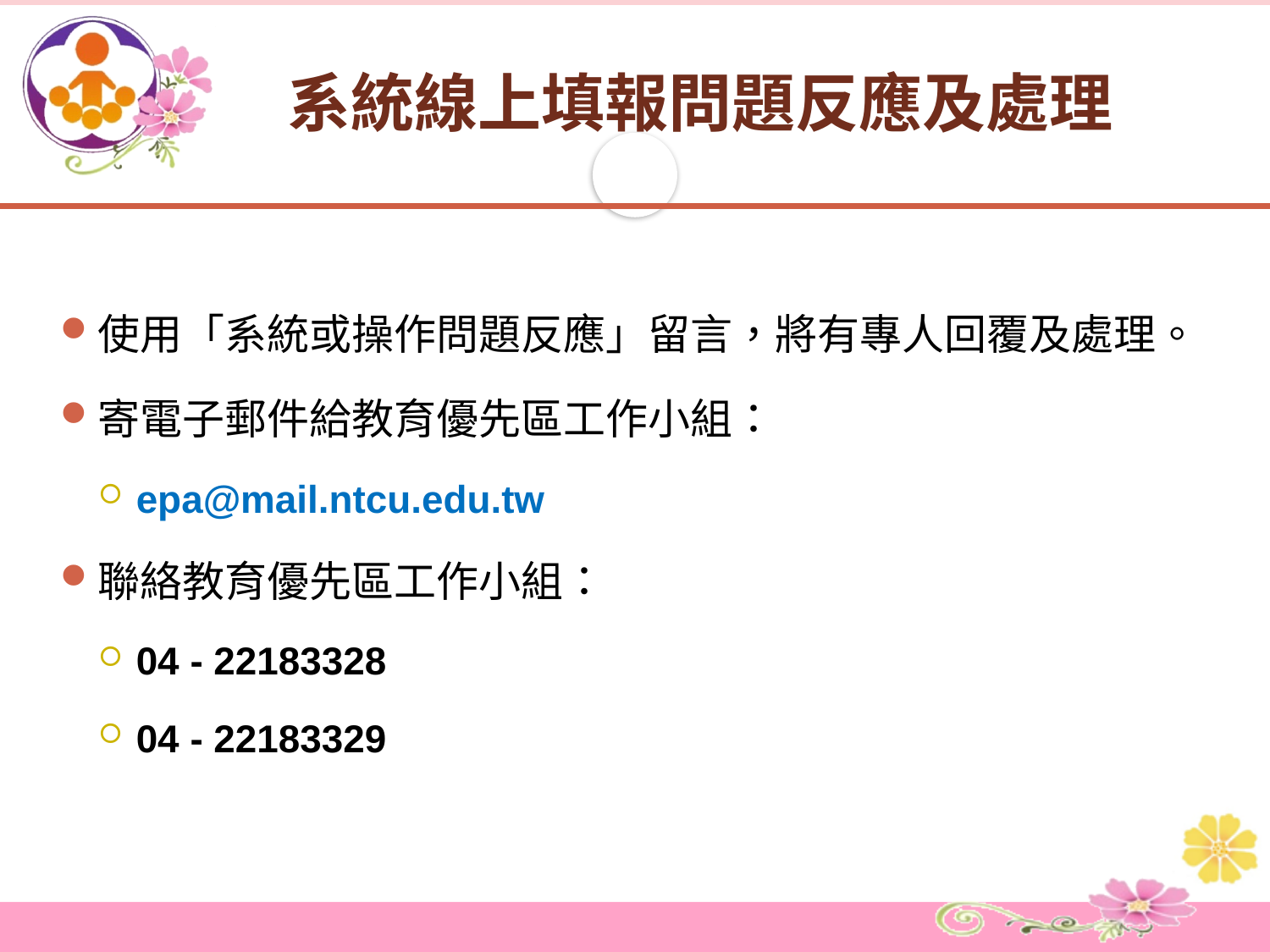

# 系統線上填報問題反應及處理
使用「系統或操作問題反應」留言，將有專人回覆及處理。
寄電子郵件給教育優先區工作小組：
epa@mail.ntcu.edu.tw
聯絡教育優先區工作小組：
04 - 22183328
04 - 22183329